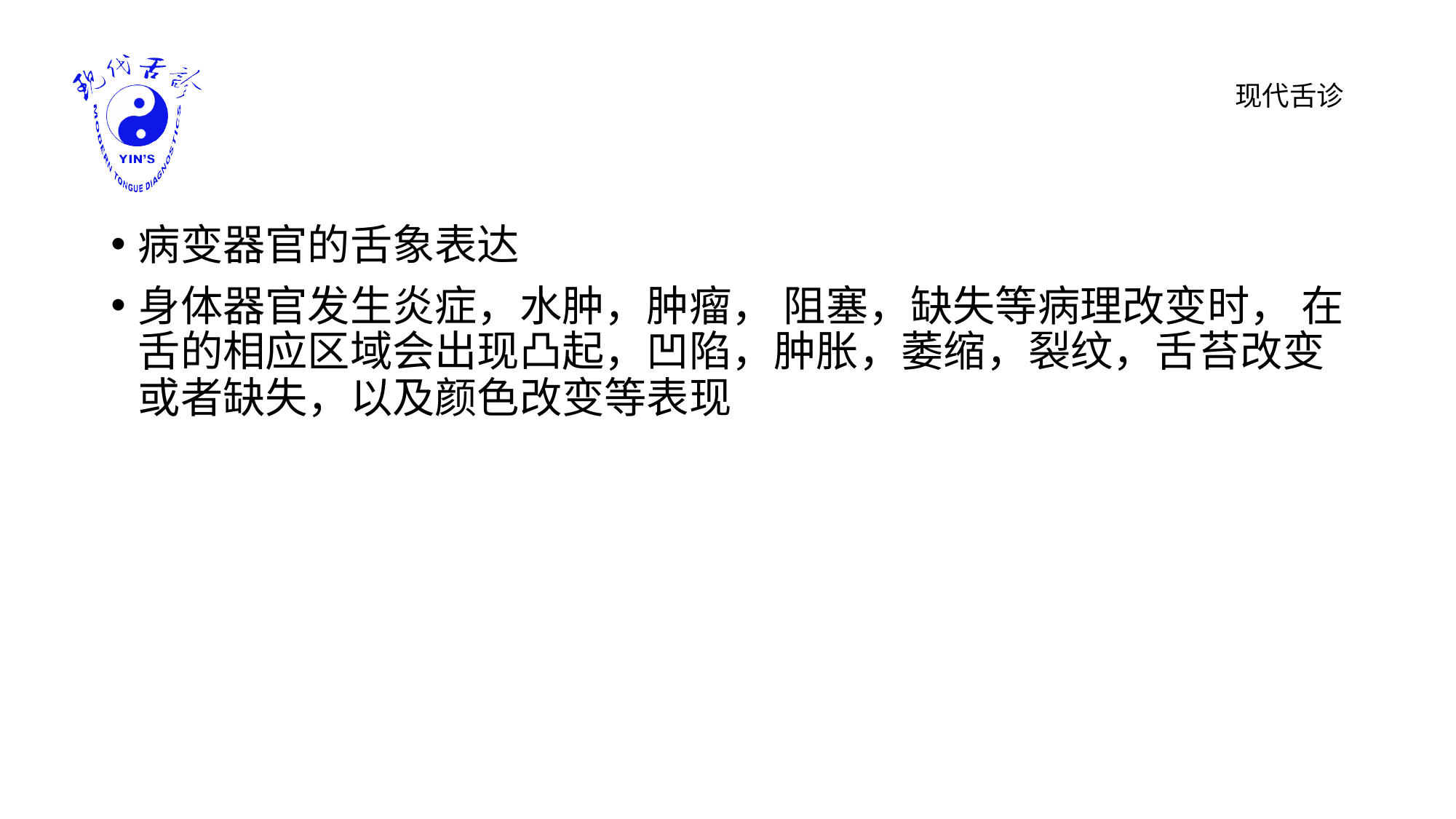

病变器官的舌象表达
身体器官发生炎症，水肿，肿瘤， 阻塞，缺失等病理改变时， 在舌的相应区域会出现凸起，凹陷，肿胀，萎缩，裂纹，舌苔改变或者缺失，以及颜色改变等表现